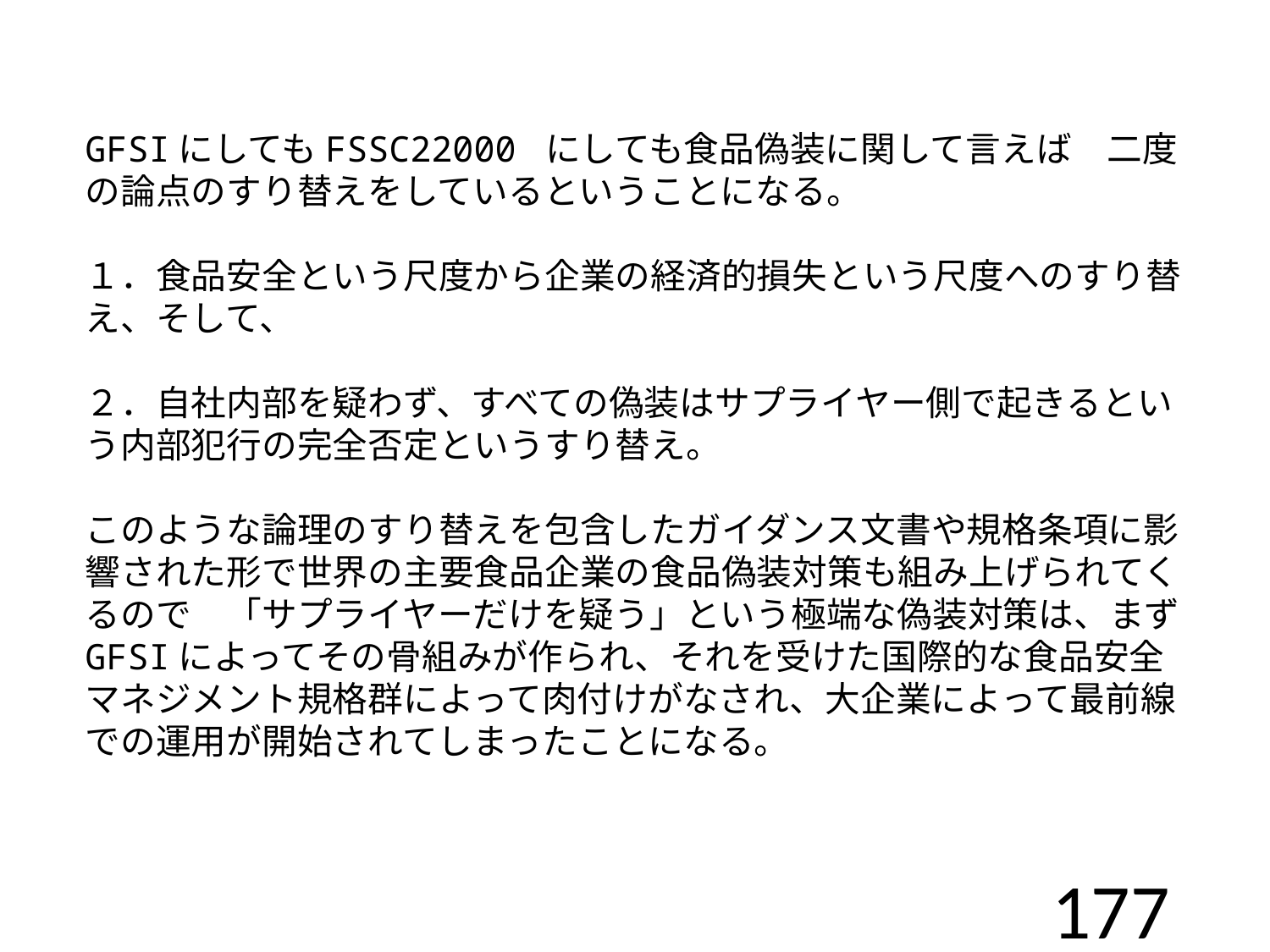

GFSIにしてもFSSC22000 にしても食品偽装に関して言えば　二度の論点のすり替えをしているということになる。

１．食品安全という尺度から企業の経済的損失という尺度へのすり替え、そして、

２．自社内部を疑わず、すべての偽装はサプライヤー側で起きるという内部犯行の完全否定というすり替え。

このような論理のすり替えを包含したガイダンス文書や規格条項に影響された形で世界の主要食品企業の食品偽装対策も組み上げられてくるので　「サプライヤーだけを疑う」という極端な偽装対策は、まずGFSIによってその骨組みが作られ、それを受けた国際的な食品安全マネジメント規格群によって肉付けがなされ、大企業によって最前線での運用が開始されてしまったことになる。

177